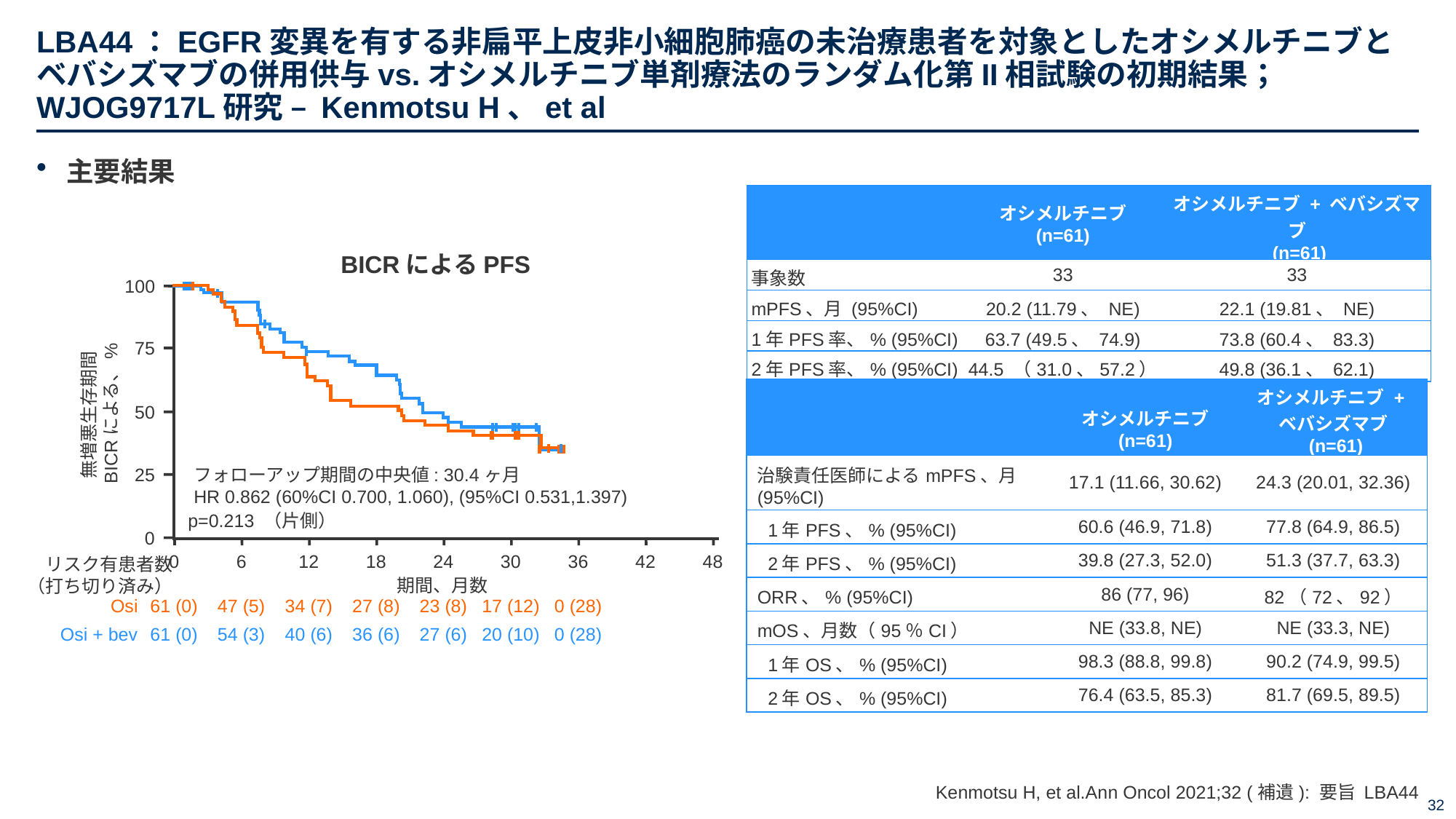

# LBA44：EGFR変異を有する非扁平上皮非小細胞肺癌の未治療患者を対象としたオシメルチニブとベバシズマブの併用供与vs.オシメルチニブ単剤療法のランダム化第II相試験の初期結果；WJOG9717L研究 – Kenmotsu H、et al
主要結果
|  | オシメルチニブ (n=61) | オシメルチニブ + ベバシズマブ (n=61) |
| --- | --- | --- |
| 事象数 | 33 | 33 |
| mPFS、月 (95%CI) | 20.2 (11.79、 NE) | 22.1 (19.81、 NE) |
| 1年PFS率、% (95%CI) | 63.7 (49.5、 74.9) | 73.8 (60.4、 83.3) |
| 2年PFS率、% (95%CI) | 44.5 （31.0、57.2） | 49.8 (36.1、 62.1) |
BICRによるPFS
100

75

無増悪生存期間
BICRによる、%
50

25

0

0
6
12
18
24
30
36
42
48
リスク有患者数
（打ち切り済み）
期間、月数
Osi
61 (0)
47 (5)
34 (7)
27 (8)
23 (8)
17 (12)
0 (28)
Osi + bev
61 (0)
54 (3)
40 (6)
36 (6)
27 (6)
20 (10)
0 (28)
|  | オシメルチニブ (n=61) | オシメルチニブ + ベバシズマブ (n=61) |
| --- | --- | --- |
| 治験責任医師によるmPFS、月 (95%CI) | 17.1 (11.66, 30.62) | 24.3 (20.01, 32.36) |
| 1年PFS、% (95%CI) | 60.6 (46.9, 71.8) | 77.8 (64.9, 86.5) |
| 2年PFS、% (95%CI) | 39.8 (27.3, 52.0) | 51.3 (37.7, 63.3) |
| ORR、% (95%CI) | 86 (77, 96) | 82（72、92） |
| mOS、月数（95％CI） | NE (33.8, NE) | NE (33.3, NE) |
| 1年OS、% (95%CI) | 98.3 (88.8, 99.8) | 90.2 (74.9, 99.5) |
| 2年OS、% (95%CI) | 76.4 (63.5, 85.3) | 81.7 (69.5, 89.5) |
フォローアップ期間の中央値: 30.4ヶ月
HR 0.862 (60%CI 0.700, 1.060), (95%CI 0.531,1.397)
p=0.213 （片側）
Kenmotsu H, et al.Ann Oncol 2021;32 (補遺): 要旨 LBA44